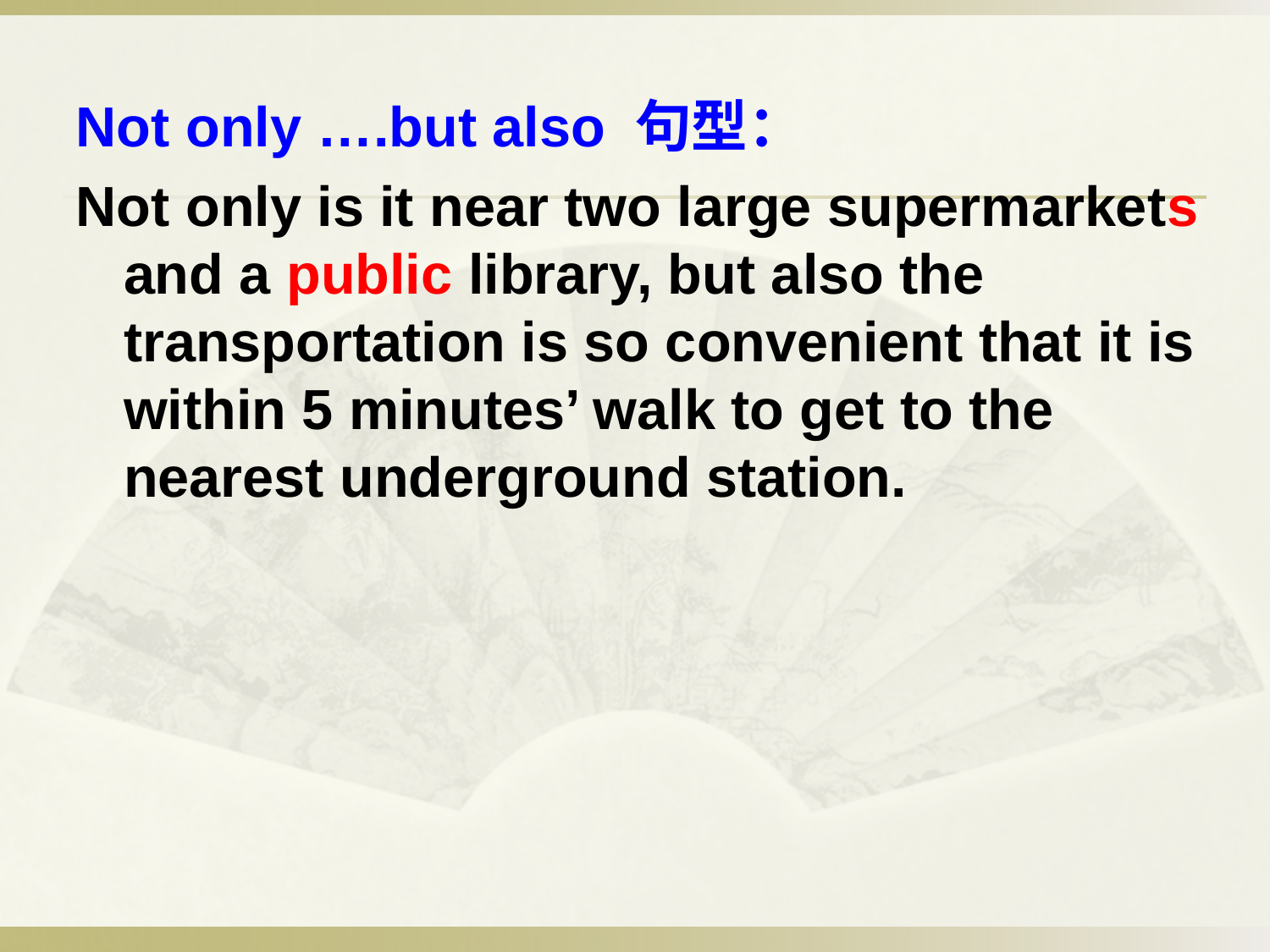

Not only ….but also 句型：
Not only is it near two large supermarkets and a public library, but also the transportation is so convenient that it is within 5 minutes’ walk to get to the nearest underground station.